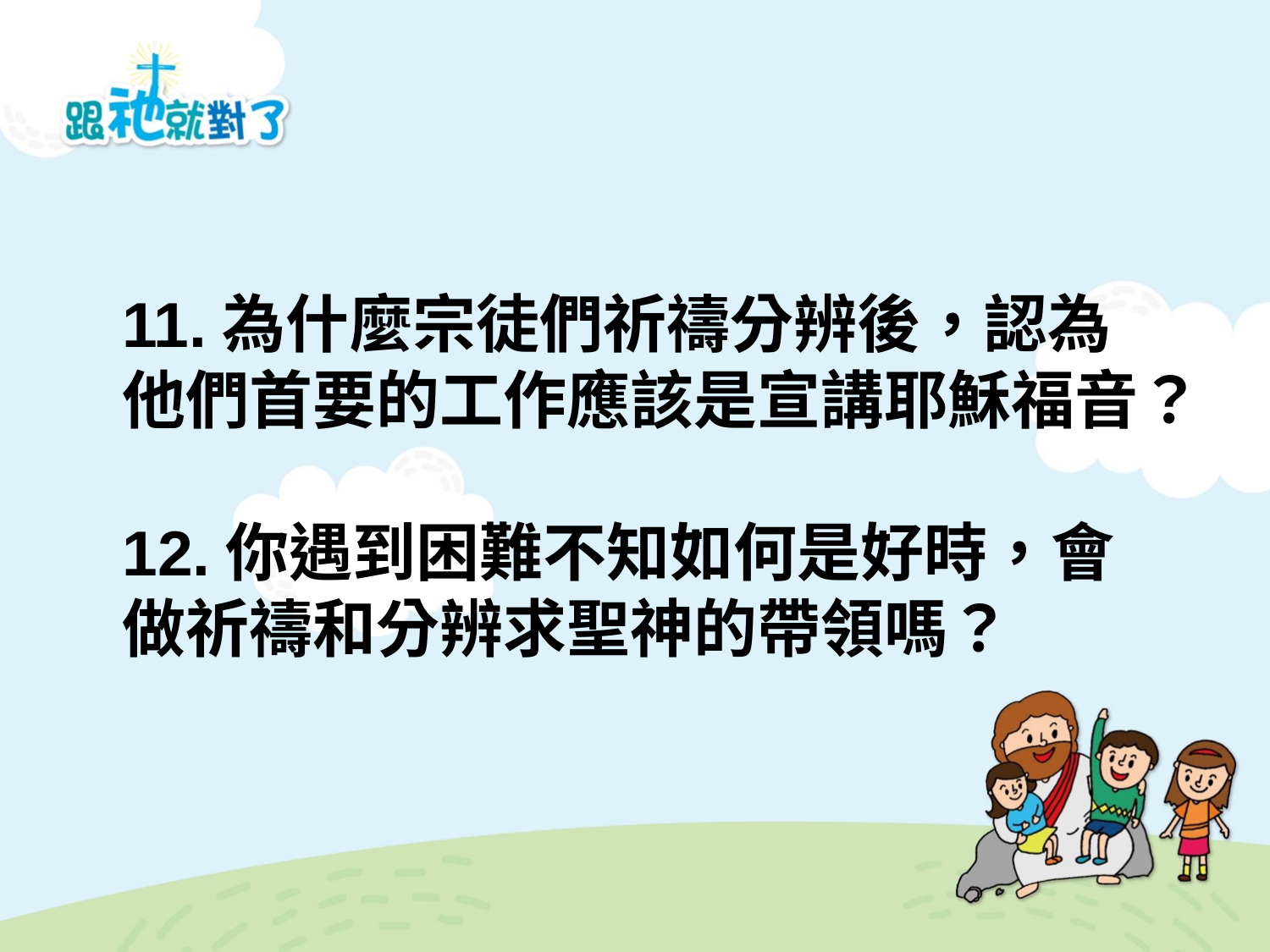

11.為什麼宗徒們祈禱分辨後，認為他們首要的工作應該是宣講耶穌福音？

12.你遇到困難不知如何是好時，會做祈禱和分辨求聖神的帶領嗎？